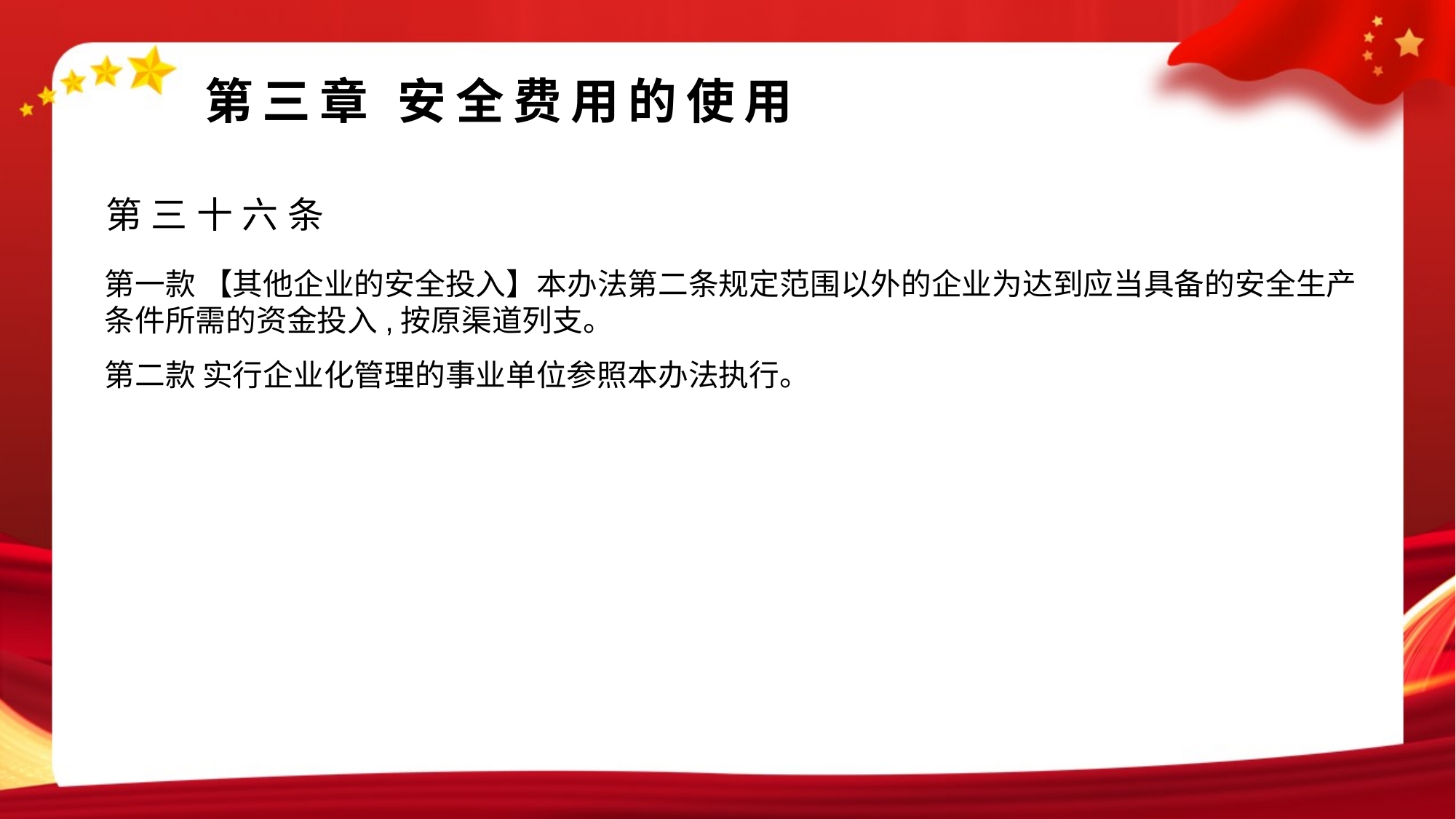

#
第三章 安全费用的使用
第三十六条
第一款 【其他企业的安全投入】本办法第二条规定范围以外的企业为达到应当具备的安全生产条件所需的资金投入,按原渠道列支。
第二款 实行企业化管理的事业单位参照本办法执行。